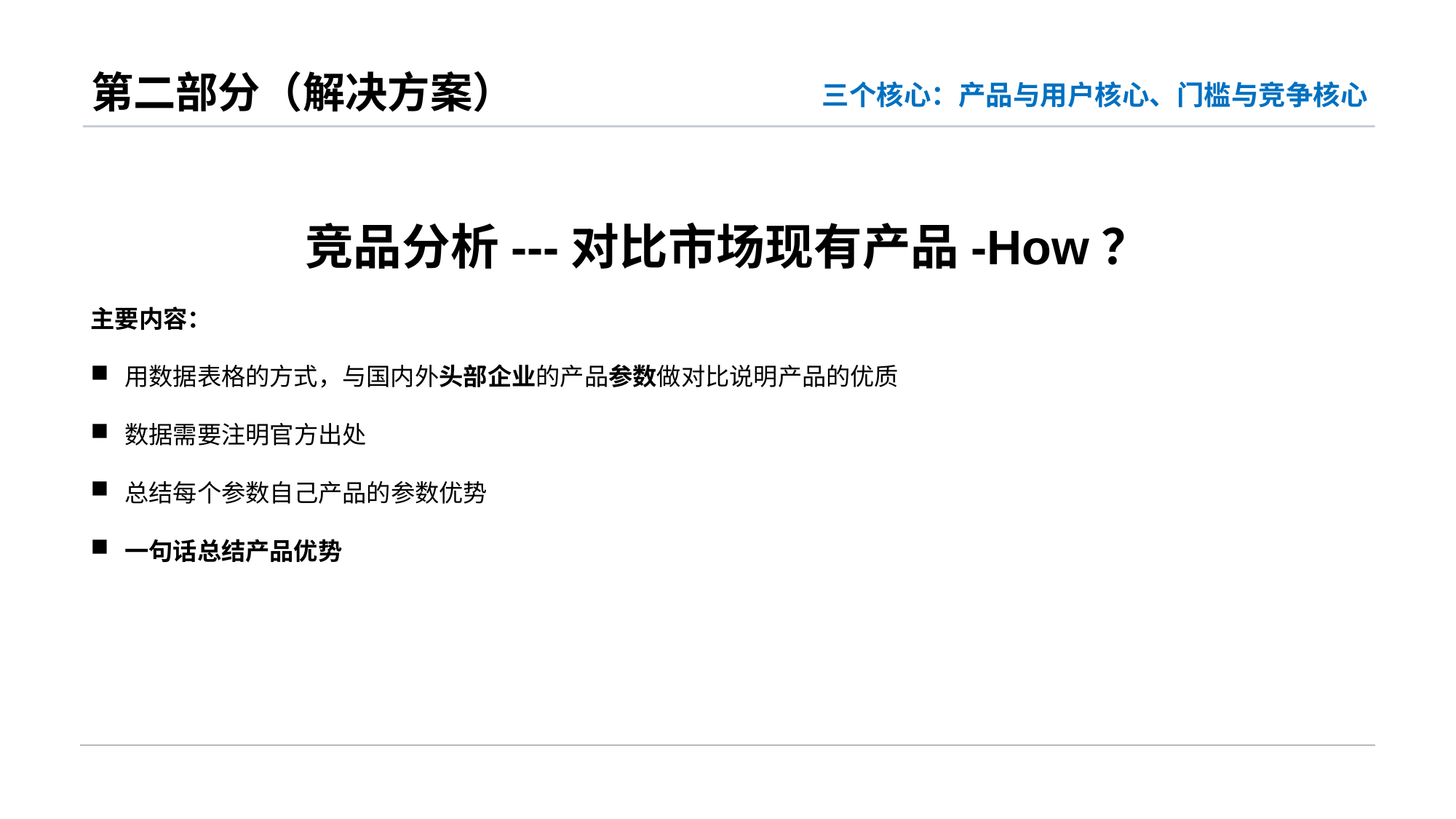

# 第二部分（解决方案）
三个核心：产品与用户核心、门槛与竞争核心
竞品分析---对比市场现有产品-How？
主要内容：
用数据表格的方式，与国内外头部企业的产品参数做对比说明产品的优质
数据需要注明官方出处
总结每个参数自己产品的参数优势
一句话总结产品优势
10